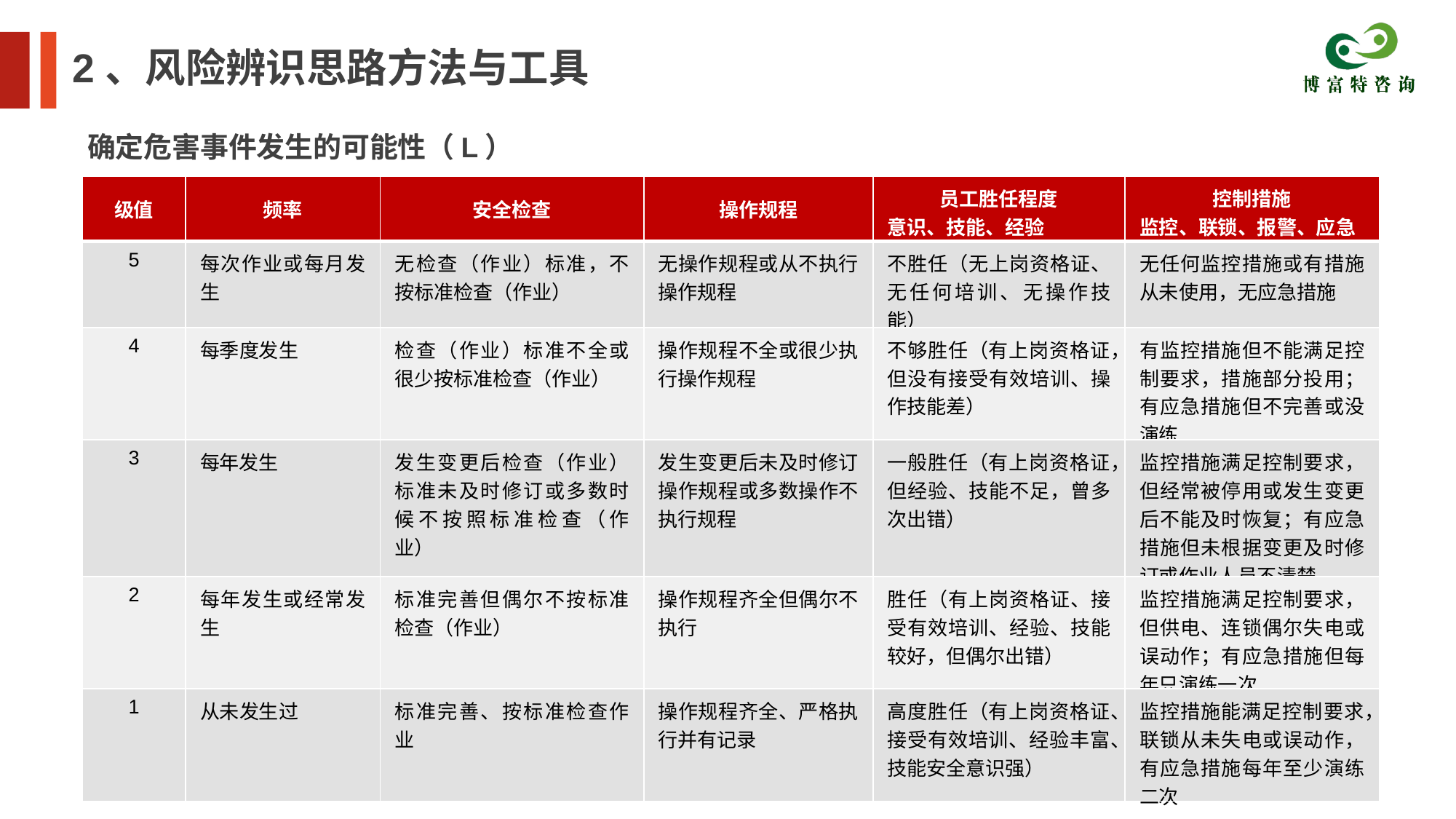

2、风险辨识思路方法与工具
确定危害事件发生的可能性（L）
| 级值 | 频率 | 安全检查 | 操作规程 | 员工胜任程度 意识、技能、经验 | 控制措施 监控、联锁、报警、应急 |
| --- | --- | --- | --- | --- | --- |
| 5 | 每次作业或每月发生 | 无检查（作业）标准，不按标准检查（作业） | 无操作规程或从不执行操作规程 | 不胜任（无上岗资格证、无任何培训、无操作技能） | 无任何监控措施或有措施从未使用，无应急措施 |
| 4 | 每季度发生 | 检查（作业）标准不全或很少按标准检查（作业） | 操作规程不全或很少执行操作规程 | 不够胜任（有上岗资格证，但没有接受有效培训、操作技能差） | 有监控措施但不能满足控制要求，措施部分投用；有应急措施但不完善或没演练 |
| 3 | 每年发生 | 发生变更后检查（作业）标准未及时修订或多数时候不按照标准检查（作业） | 发生变更后未及时修订操作规程或多数操作不执行规程 | 一般胜任（有上岗资格证，但经验、技能不足，曾多次出错） | 监控措施满足控制要求，但经常被停用或发生变更后不能及时恢复；有应急措施但未根据变更及时修订或作业人员不清楚 |
| 2 | 每年发生或经常发生 | 标准完善但偶尔不按标准检查（作业） | 操作规程齐全但偶尔不执行 | 胜任（有上岗资格证、接受有效培训、经验、技能较好，但偶尔出错） | 监控措施满足控制要求，但供电、连锁偶尔失电或误动作；有应急措施但每年只演练一次 |
| 1 | 从未发生过 | 标准完善、按标准检查作业 | 操作规程齐全、严格执行并有记录 | 高度胜任（有上岗资格证、接受有效培训、经验丰富、技能安全意识强） | 监控措施能满足控制要求，联锁从未失电或误动作，有应急措施每年至少演练二次 |